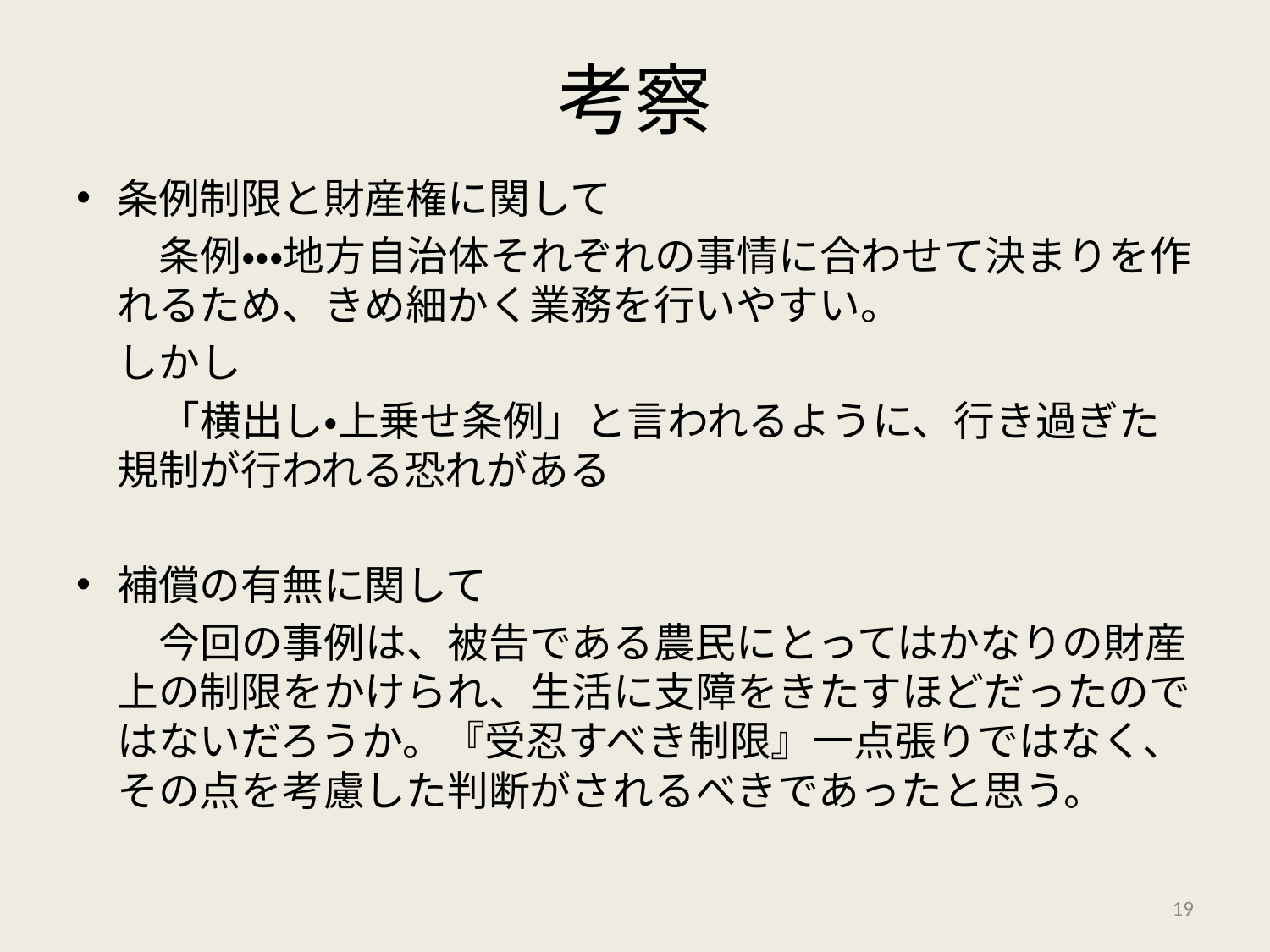

# 考察
条例制限と財産権に関して
　　条例・・・地方自治体それぞれの事情に合わせて決まりを作れるため、きめ細かく業務を行いやすい。
　しかし
　　「横出し・上乗せ条例」と言われるように、行き過ぎた規制が行われる恐れがある

補償の有無に関して
　　今回の事例は、被告である農民にとってはかなりの財産上の制限をかけられ、生活に支障をきたすほどだったのではないだろうか。『受忍すべき制限』一点張りではなく、その点を考慮した判断がされるべきであったと思う。

19